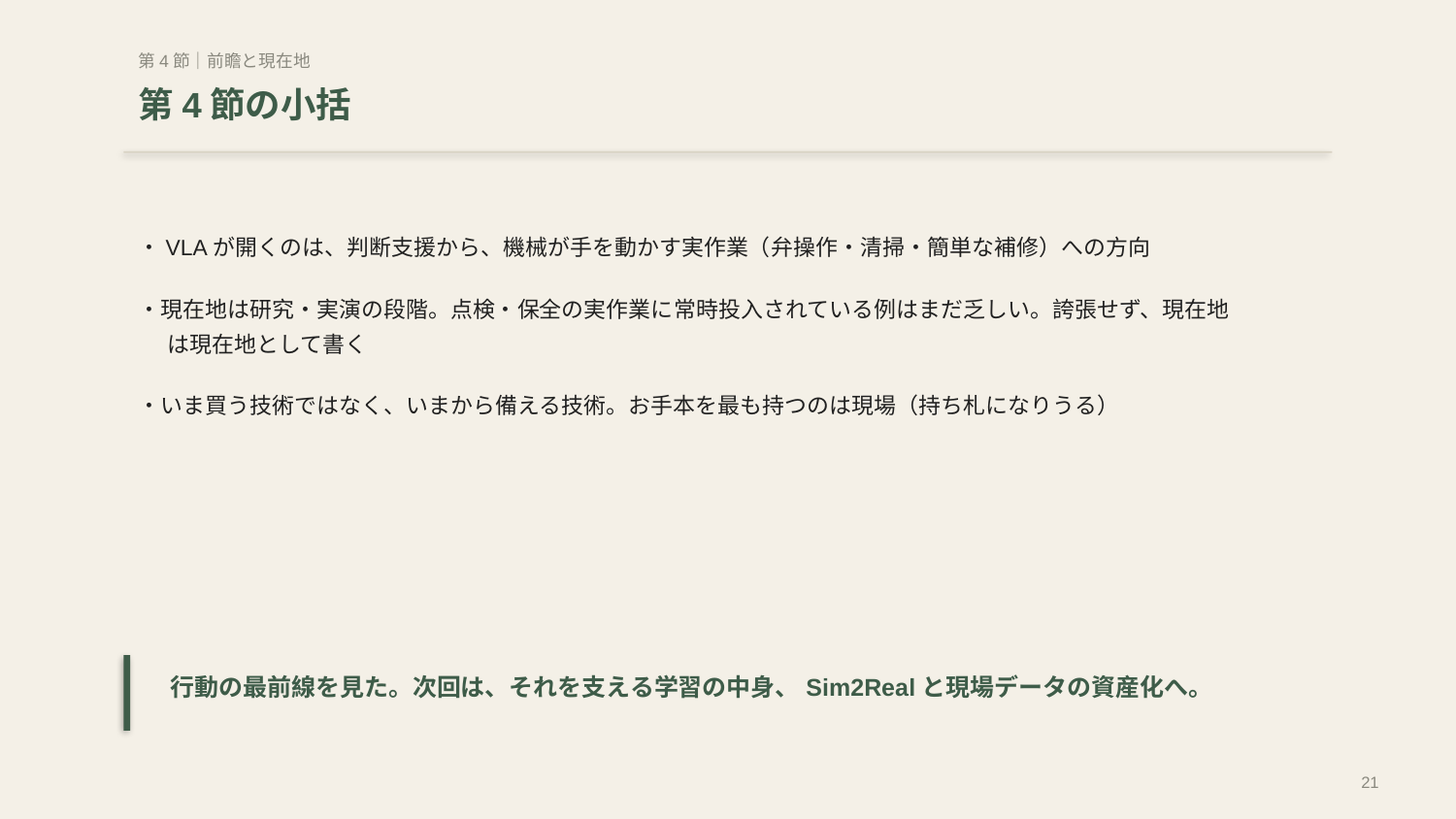

第4節｜前瞻と現在地
第4節の小括

・VLAが開くのは、判断支援から、機械が手を動かす実作業（弁操作・清掃・簡単な補修）への方向
・現在地は研究・実演の段階。点検・保全の実作業に常時投入されている例はまだ乏しい。誇張せず、現在地は現在地として書く
・いま買う技術ではなく、いまから備える技術。お手本を最も持つのは現場（持ち札になりうる）

行動の最前線を見た。次回は、それを支える学習の中身、Sim2Realと現場データの資産化へ。
21